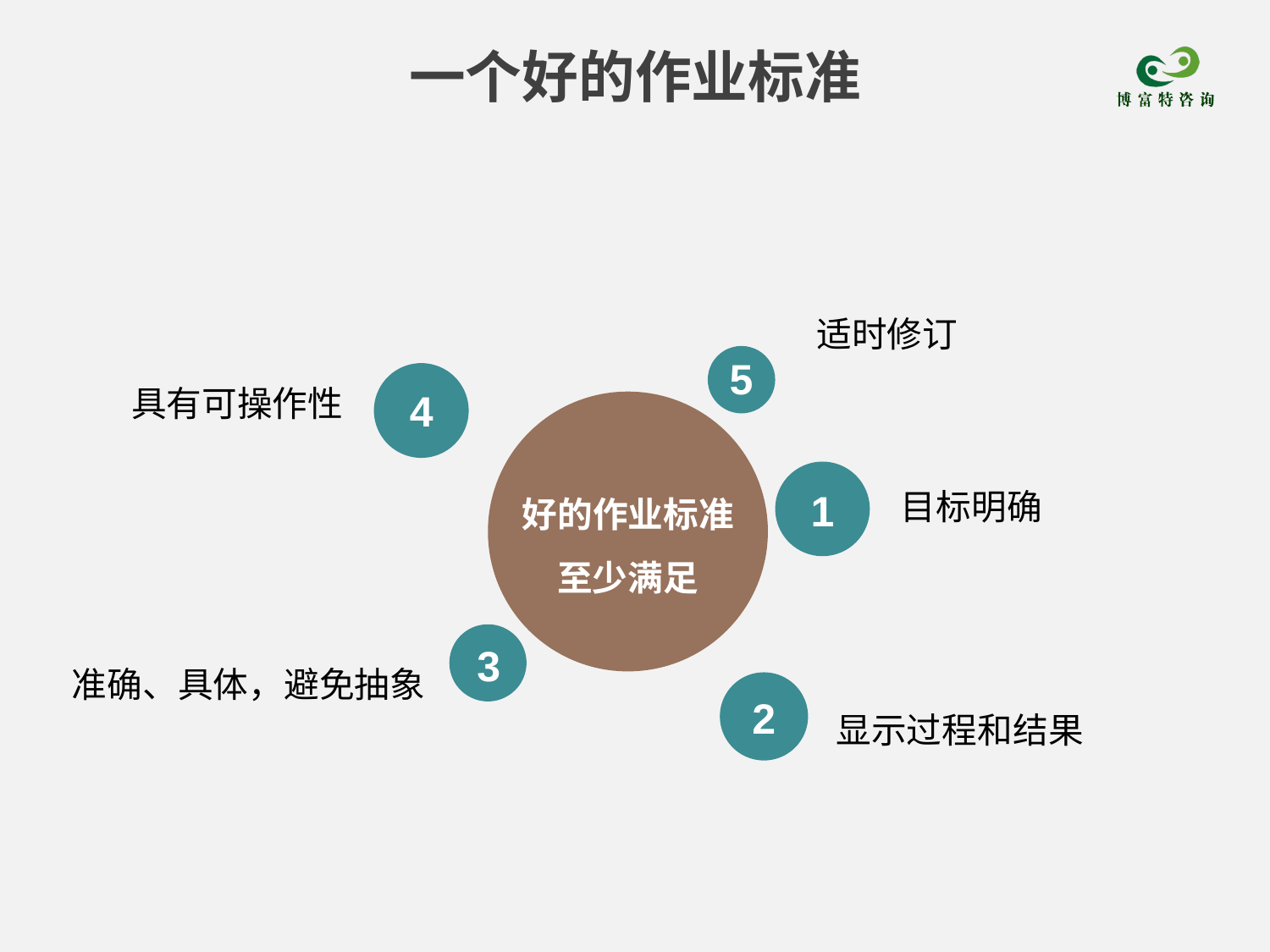

一个好的作业标准
适时修订

5

具有可操作性
4

好的作业标准
至少满足
目标明确
1

3
准确、具体，避免抽象

2
显示过程和结果